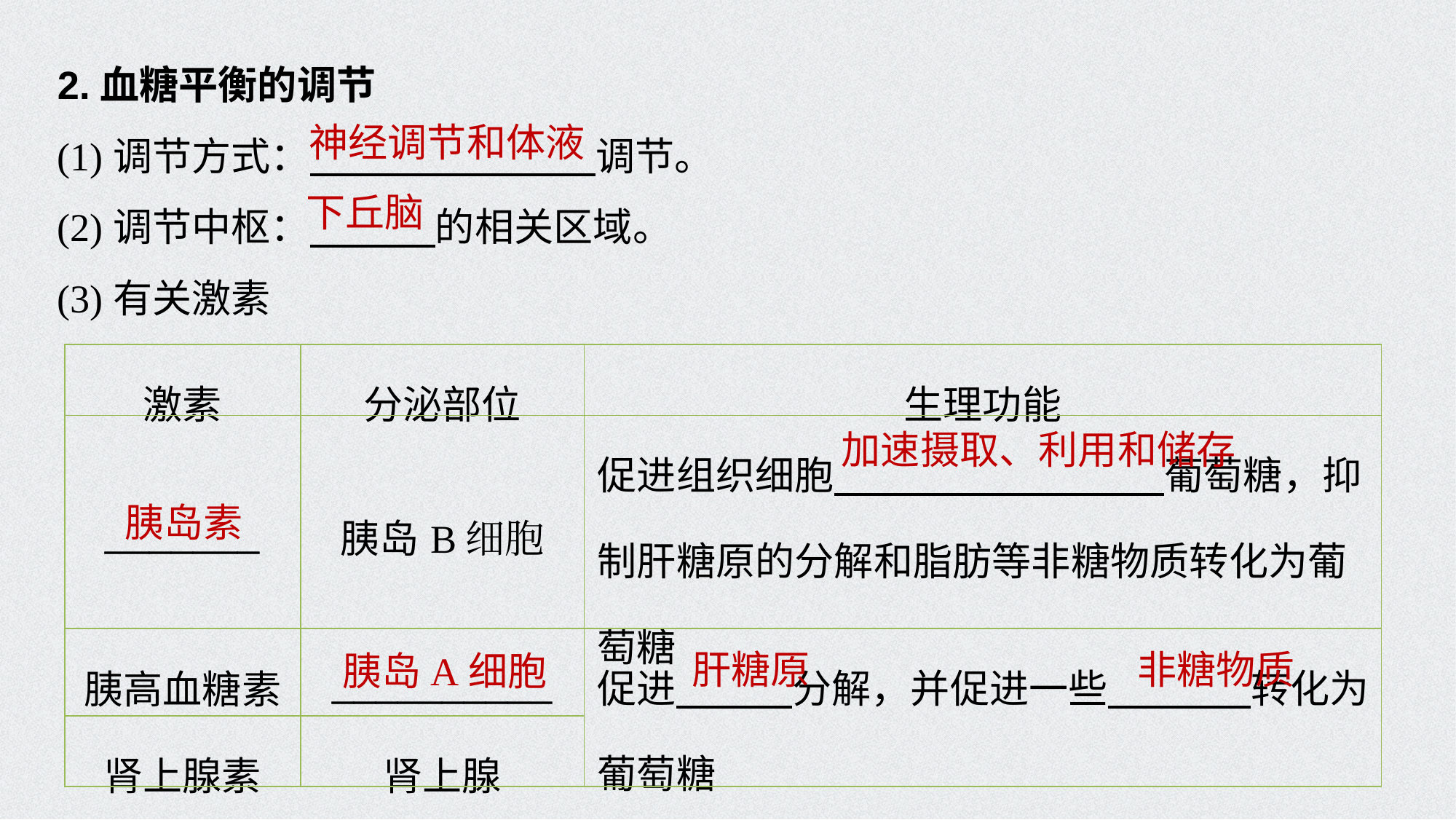

2.血糖平衡的调节
(1)调节方式：                                调节。
(2)调节中枢：              的相关区域。
(3)有关激素
神经调节和体液
下丘脑
| 激素 | 分泌部位 | 生理功能 |
| --- | --- | --- |
| \_\_\_\_\_\_\_ | 胰岛B细胞 | 促进组织细胞 葡萄糖，抑制肝糖原的分解和脂肪等非糖物质转化为葡萄糖 |
| 胰高血糖素 | \_\_\_\_\_\_\_\_\_\_ | 促进 分解，并促进一些 转化为葡萄糖 |
| 肾上腺素 | 肾上腺 |  |
加速摄取、利用和储存
胰岛素
非糖物质
肝糖原
胰岛A细胞